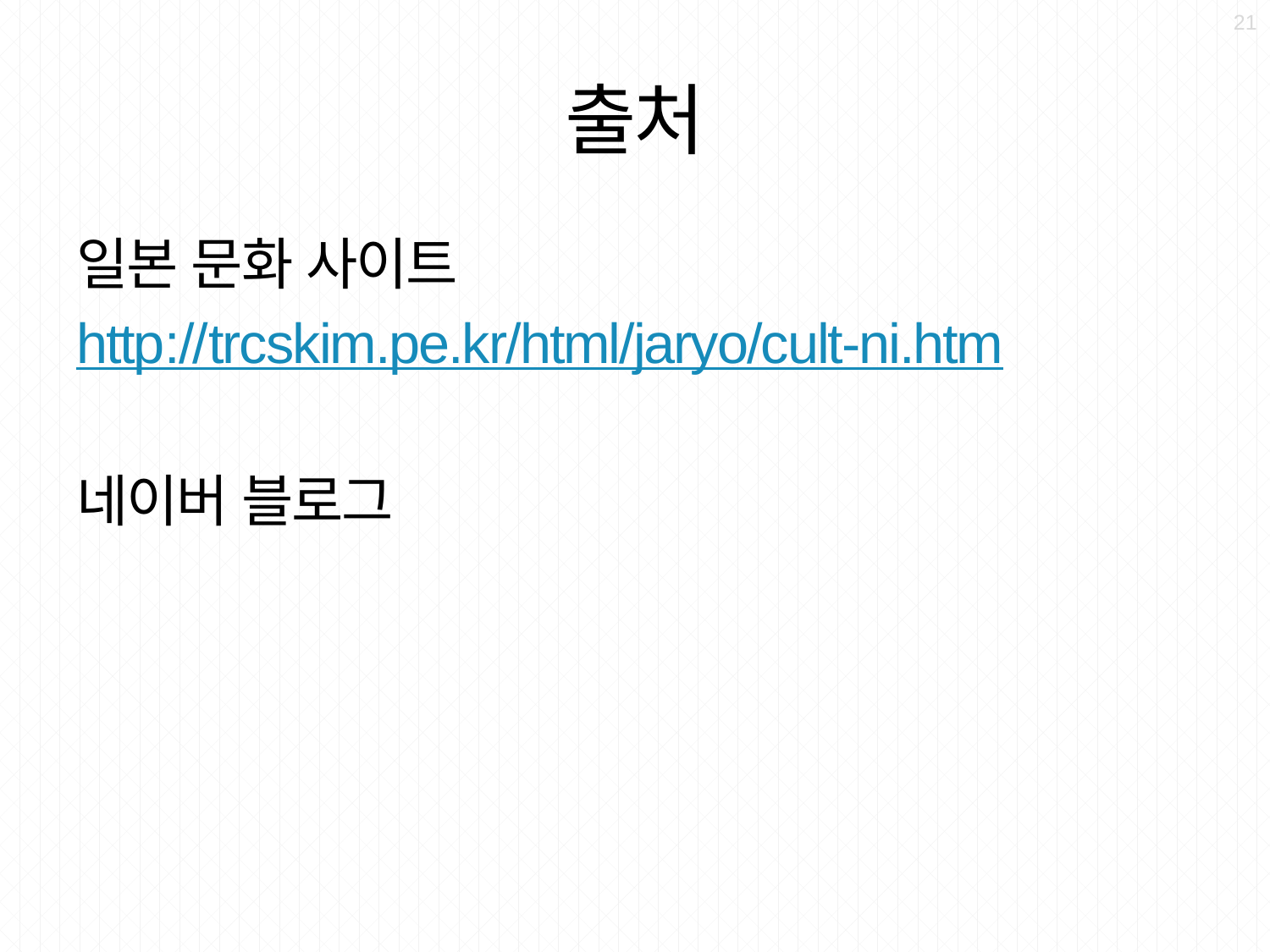

21
# 출처
일본 문화 사이트
http://trcskim.pe.kr/html/jaryo/cult-ni.htm

네이버 블로그